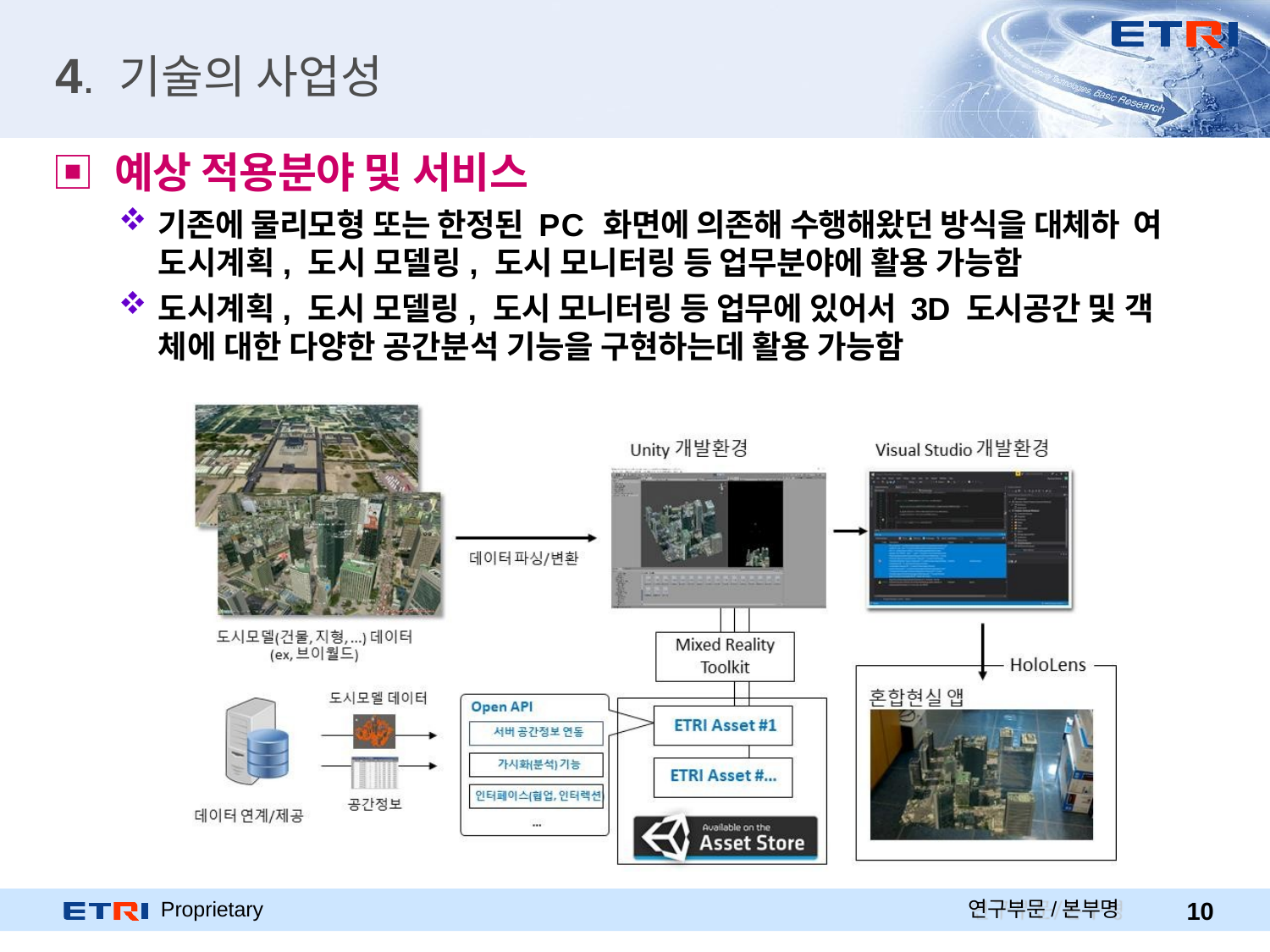

# 4. 기술의 사업성
▣ 예상 적용분야 및 서비스
기존에 물리모형 또는 한정된 PC 화면에 의존해 수행해왔던 방식을 대체하  여 도시계획, 도시 모델링, 도시 모니터링 등 업무분야에 활용 가능함
도시계획, 도시 모델링, 도시 모니터링 등 업무에 있어서 3D 도시공간 및 객
체에 대한 다양한 공간분석 기능을 구현하는데 활용 가능함

Proprietary
연구부문/본부명
10